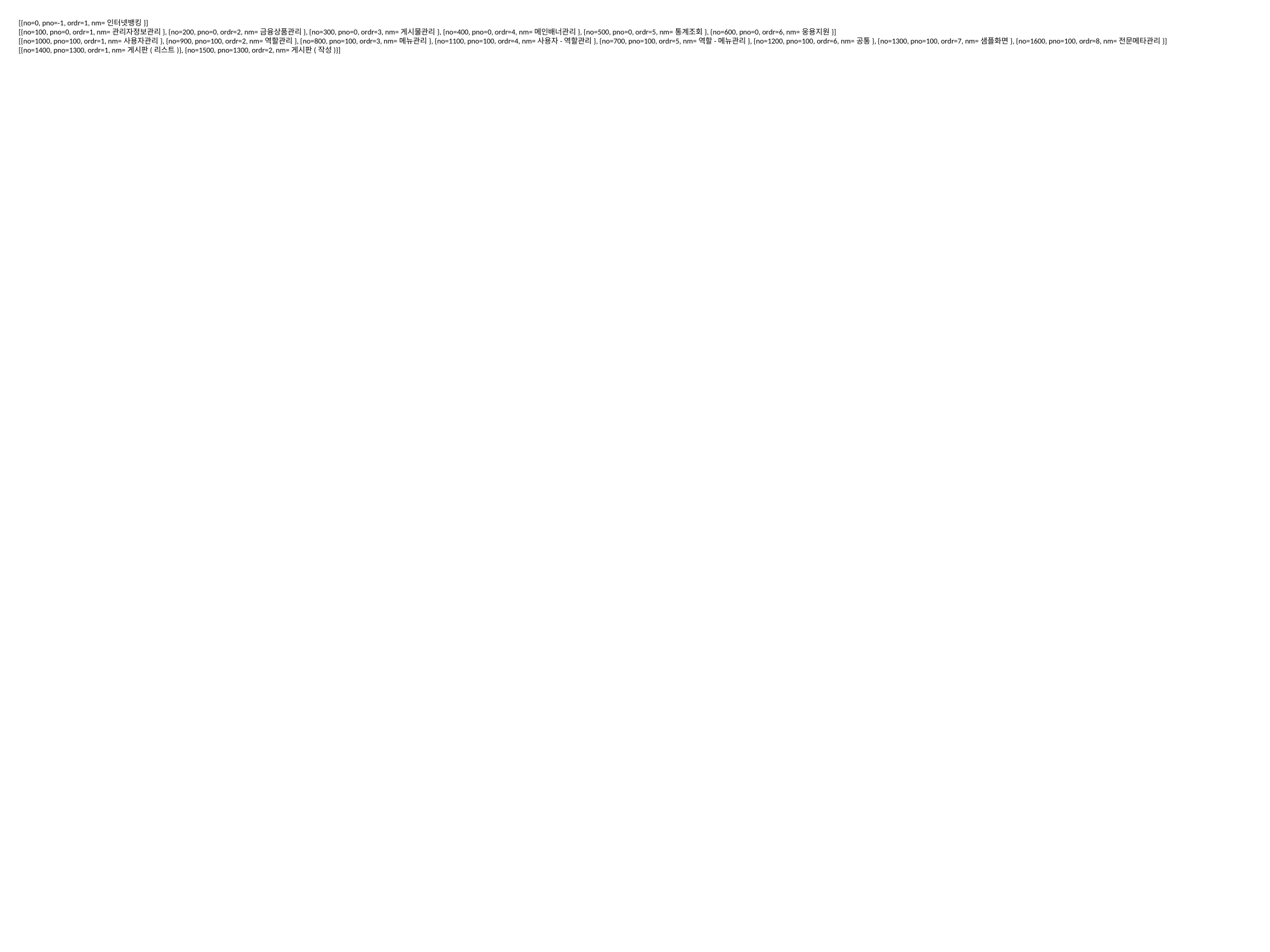

[{no=0, pno=-1, ordr=1, nm=인터넷뱅킹}]
[{no=100, pno=0, ordr=1, nm=관리자정보관리}, {no=200, pno=0, ordr=2, nm=금융상품관리}, {no=300, pno=0, ordr=3, nm=게시물관리}, {no=400, pno=0, ordr=4, nm=메인배너관리}, {no=500, pno=0, ordr=5, nm=통계조회}, {no=600, pno=0, ordr=6, nm=웅용지원}]
[{no=1000, pno=100, ordr=1, nm=사용자관리}, {no=900, pno=100, ordr=2, nm=역할관리}, {no=800, pno=100, ordr=3, nm=메뉴관리}, {no=1100, pno=100, ordr=4, nm=사용자-역할관리}, {no=700, pno=100, ordr=5, nm=역할-메뉴관리}, {no=1200, pno=100, ordr=6, nm=공통}, {no=1300, pno=100, ordr=7, nm=샘플화면}, {no=1600, pno=100, ordr=8, nm=전문메타관리}]
[{no=1400, pno=1300, ordr=1, nm=게시판(리스트)}, {no=1500, pno=1300, ordr=2, nm=게시판(작성)}]